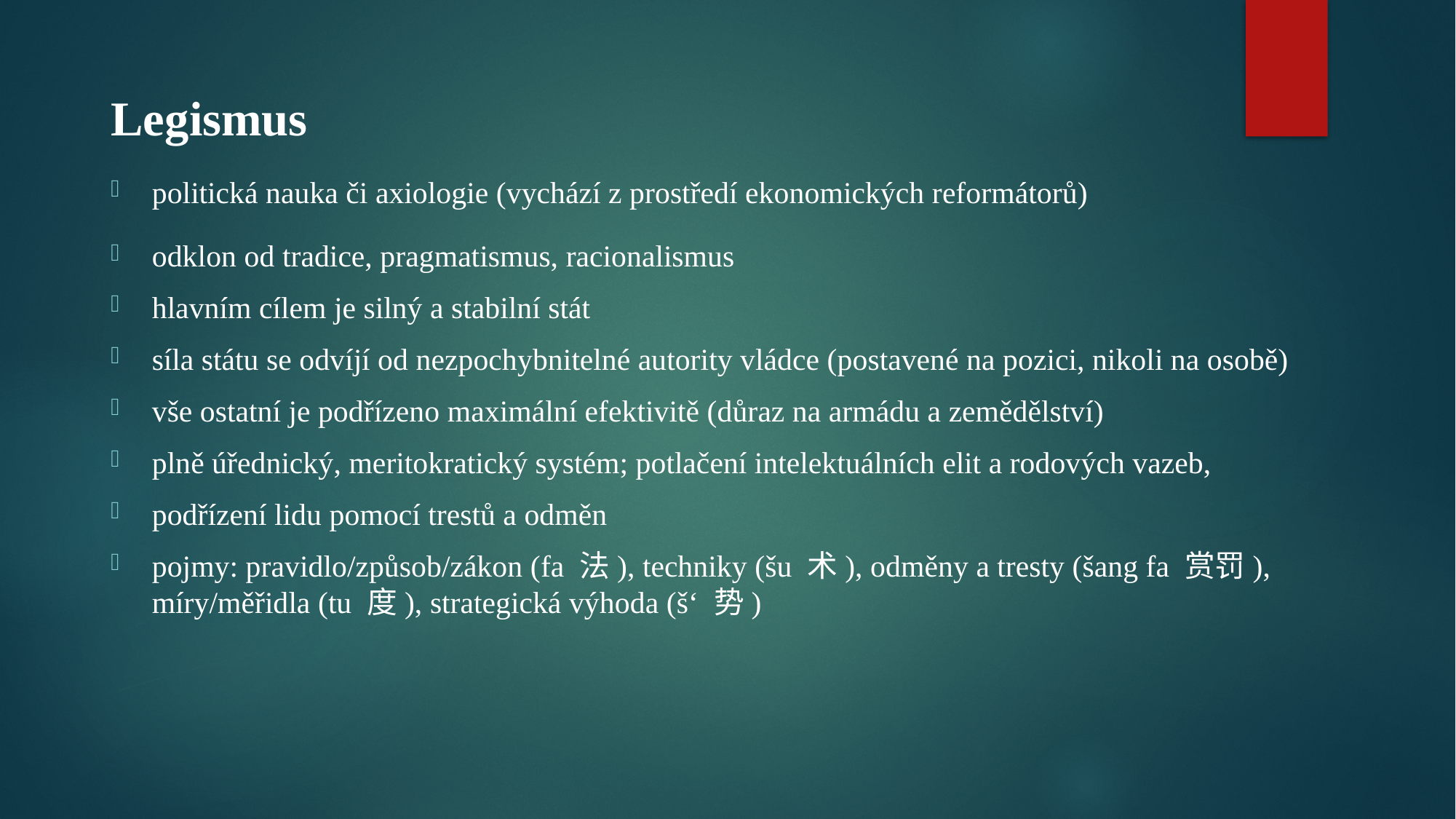

Legismus
politická nauka či axiologie (vychází z prostředí ekonomických reformátorů)
odklon od tradice, pragmatismus, racionalismus
hlavním cílem je silný a stabilní stát
síla státu se odvíjí od nezpochybnitelné autority vládce (postavené na pozici, nikoli na osobě)
vše ostatní je podřízeno maximální efektivitě (důraz na armádu a zemědělství)
plně úřednický, meritokratický systém; potlačení intelektuálních elit a rodových vazeb,
podřízení lidu pomocí trestů a odměn
pojmy: pravidlo/způsob/zákon (fa 法), techniky (šu 术), odměny a tresty (šang fa 赏罚), míry/měřidla (tu 度), strategická výhoda (š‘ 势)